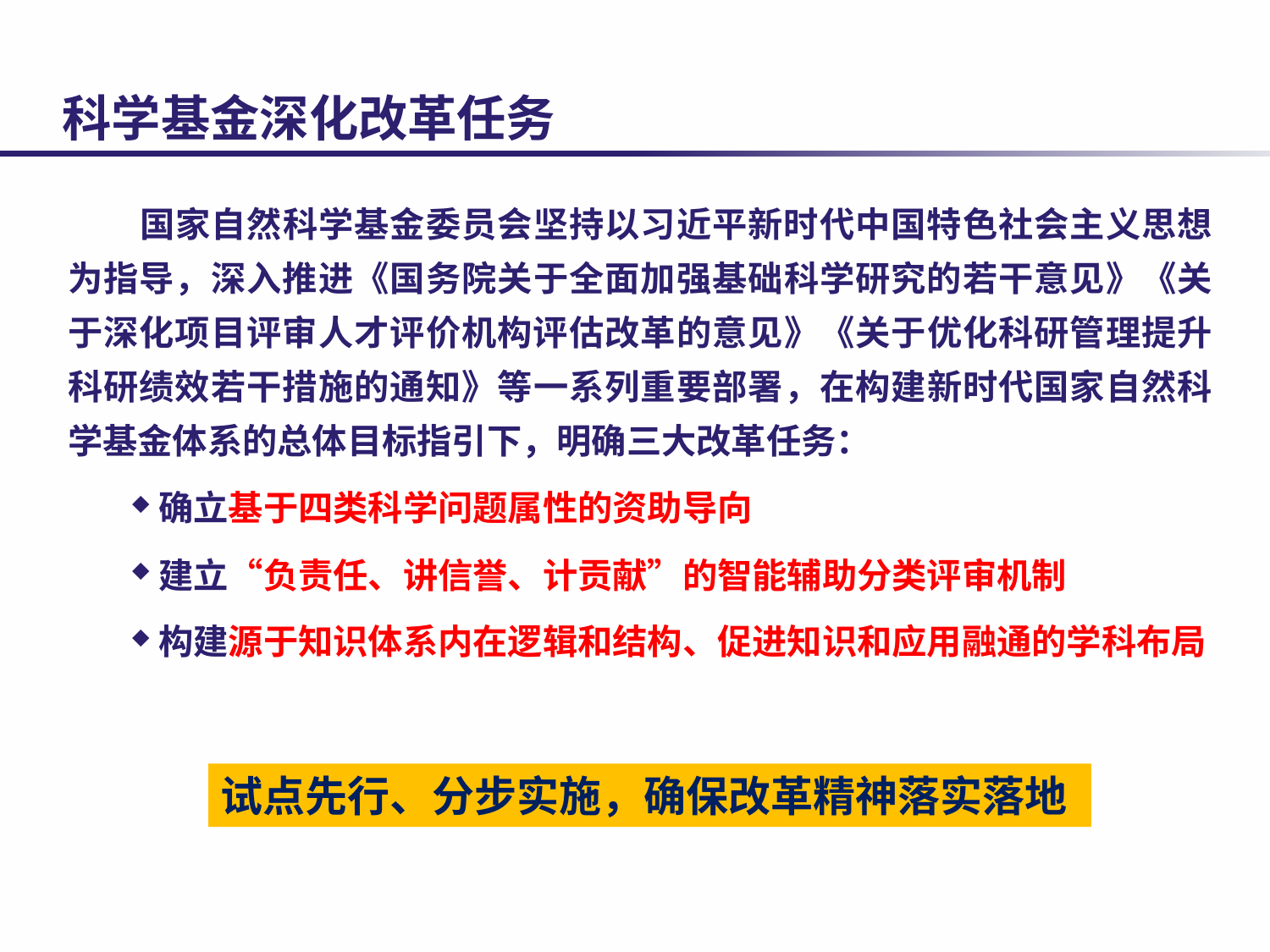

# 科学基金深化改革任务
国家自然科学基金委员会坚持以习近平新时代中国特色社会主义思想为指导，深入推进《国务院关于全面加强基础科学研究的若干意见》《关于深化项目评审人才评价机构评估改革的意见》《关于优化科研管理提升科研绩效若干措施的通知》等一系列重要部署，在构建新时代国家自然科学基金体系的总体目标指引下，明确三大改革任务：
确立基于四类科学问题属性的资助导向
建立“负责任、讲信誉、计贡献”的智能辅助分类评审机制
构建源于知识体系内在逻辑和结构、促进知识和应用融通的学科布局
试点先行、分步实施，确保改革精神落实落地